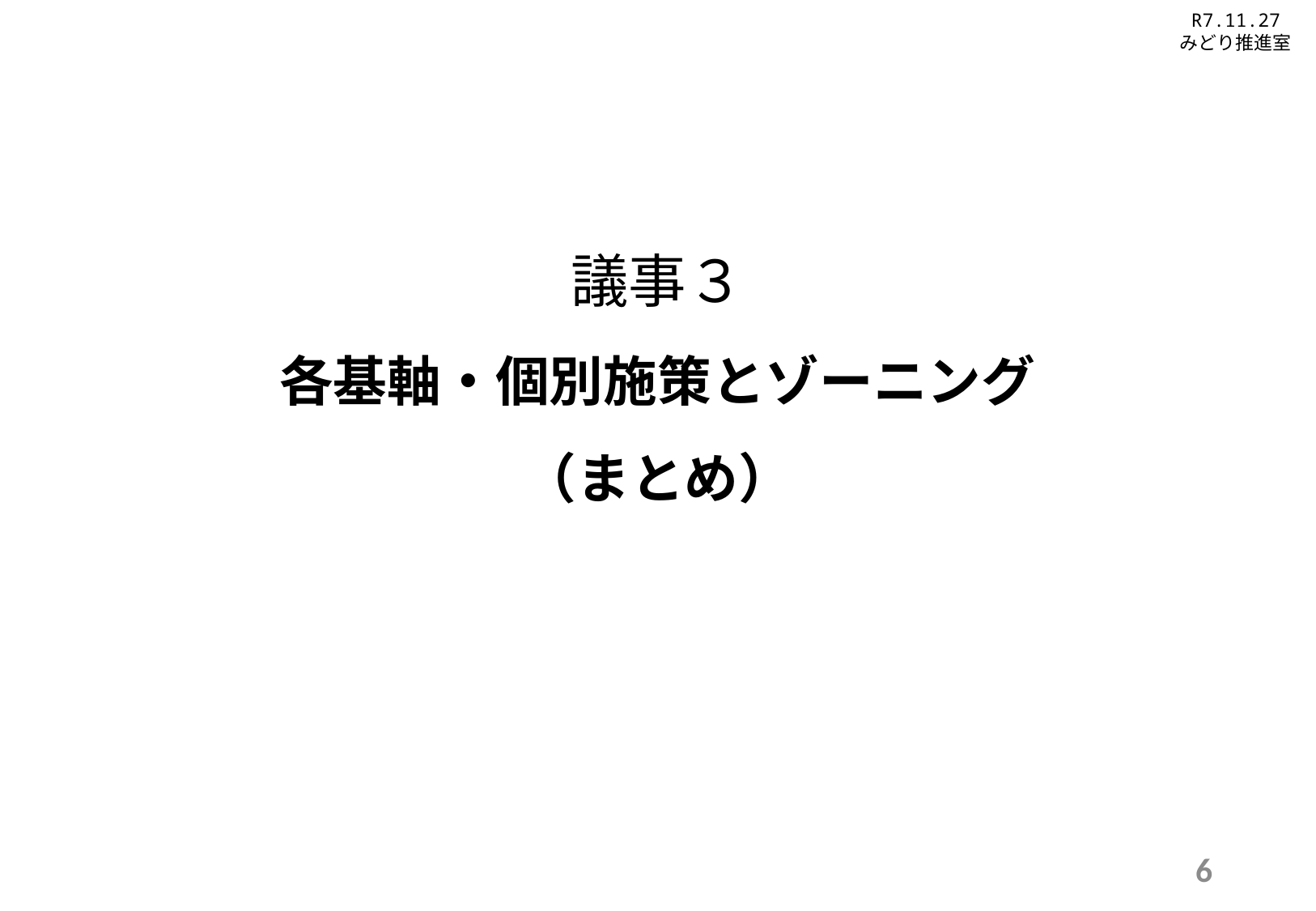

R7.11.27
みどり推進室
# 議事３ 各基軸・個別施策とゾーニング （まとめ）
6